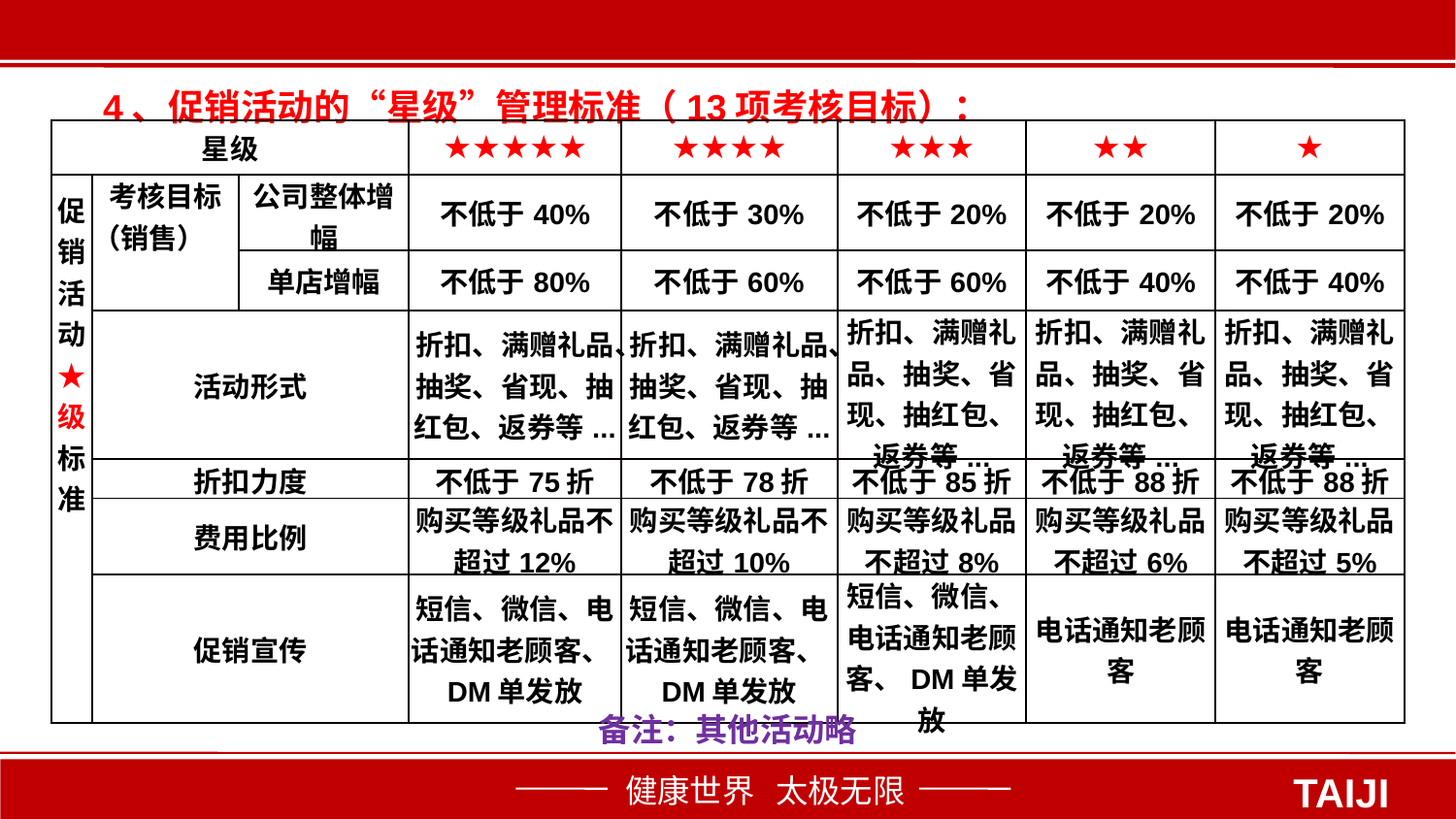

4、促销活动的“星级”管理标准（13项考核目标）：
| 星级 |  |  | ★★★★★ | ★★★★ | ★★★ | ★★ | ★ |
| --- | --- | --- | --- | --- | --- | --- | --- |
| 促销活动★级标准 | 考核目标 （销售） | 公司整体增幅 | 不低于40% | 不低于30% | 不低于20% | 不低于20% | 不低于20% |
|  |  | 单店增幅 | 不低于80% | 不低于60% | 不低于60% | 不低于40% | 不低于40% |
|  | 活动形式 |  | 折扣、满赠礼品、抽奖、省现、抽红包、返券等... | 折扣、满赠礼品、抽奖、省现、抽红包、返券等... | 折扣、满赠礼品、抽奖、省现、抽红包、返券等... | 折扣、满赠礼品、抽奖、省现、抽红包、返券等... | 折扣、满赠礼品、抽奖、省现、抽红包、返券等... |
|  | 折扣力度 |  | 不低于75折 | 不低于78折 | 不低于85折 | 不低于88折 | 不低于88折 |
|  | 费用比例 |  | 购买等级礼品不超过12% | 购买等级礼品不超过10% | 购买等级礼品不超过8% | 购买等级礼品不超过6% | 购买等级礼品不超过5% |
|  | 促销宣传 |  | 短信、微信、电话通知老顾客、DM单发放 | 短信、微信、电话通知老顾客、DM单发放 | 短信、微信、电话通知老顾客、DM单发放 | 电话通知老顾客 | 电话通知老顾客 |
备注：其他活动略